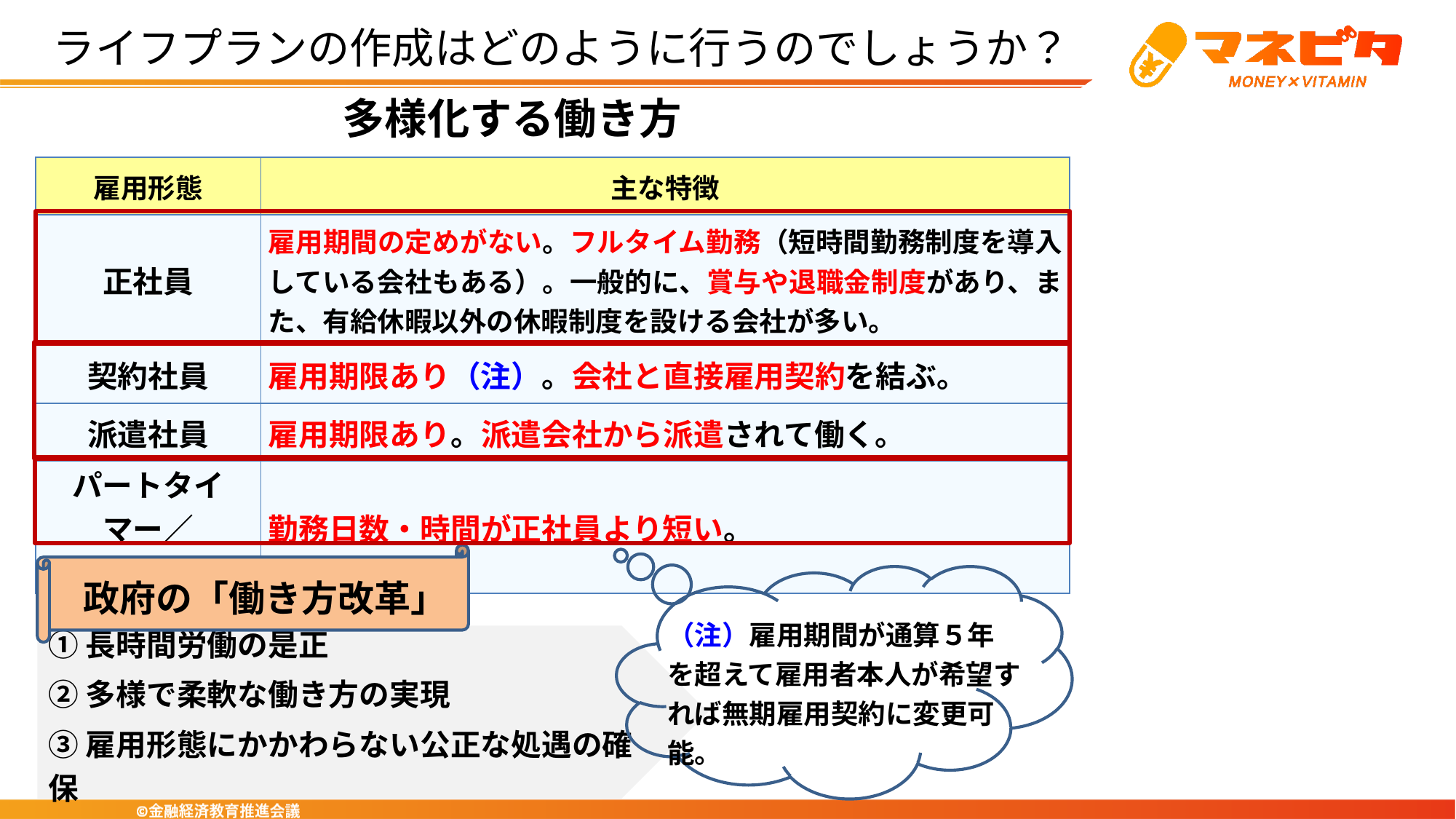

ライフプランの作成はどのように行うのでしょうか？
　多様化する働き方
| 雇用形態 | 主な特徴 |
| --- | --- |
| 正社員 | 雇用期間の定めがない。フルタイム勤務（短時間勤務制度を導入している会社もある）。一般的に、賞与や退職金制度があり、また、有給休暇以外の休暇制度を設ける会社が多い。 |
| 契約社員 | 雇用期限あり（注）。会社と直接雇用契約を結ぶ。 |
| 派遣社員 | 雇用期限あり。派遣会社から派遣されて働く。 |
| パートタイマー／ アルバイト | 勤務日数・時間が正社員より短い。 |

政府の「働き方改革」

（注）雇用期間が通算５年を超えて雇用者本人が希望すれば無期雇用契約に変更可能。
①長時間労働の是正
②多様で柔軟な働き方の実現
③雇用形態にかかわらない公正な処遇の確保